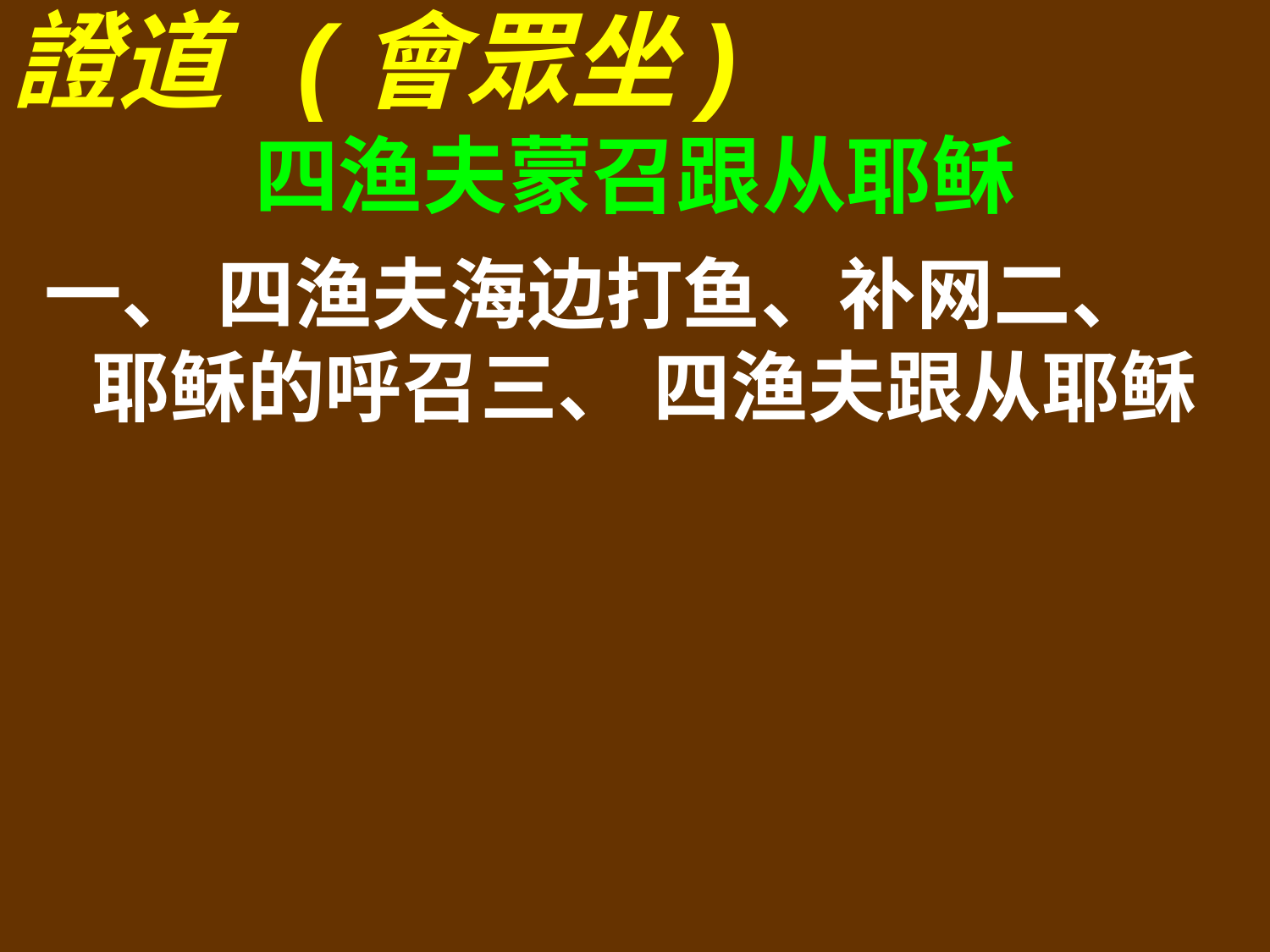

證道  (會眾坐)
四渔夫蒙召跟从耶稣
一、 四渔夫海边打鱼、补网二、 耶稣的呼召三、 四渔夫跟从耶稣